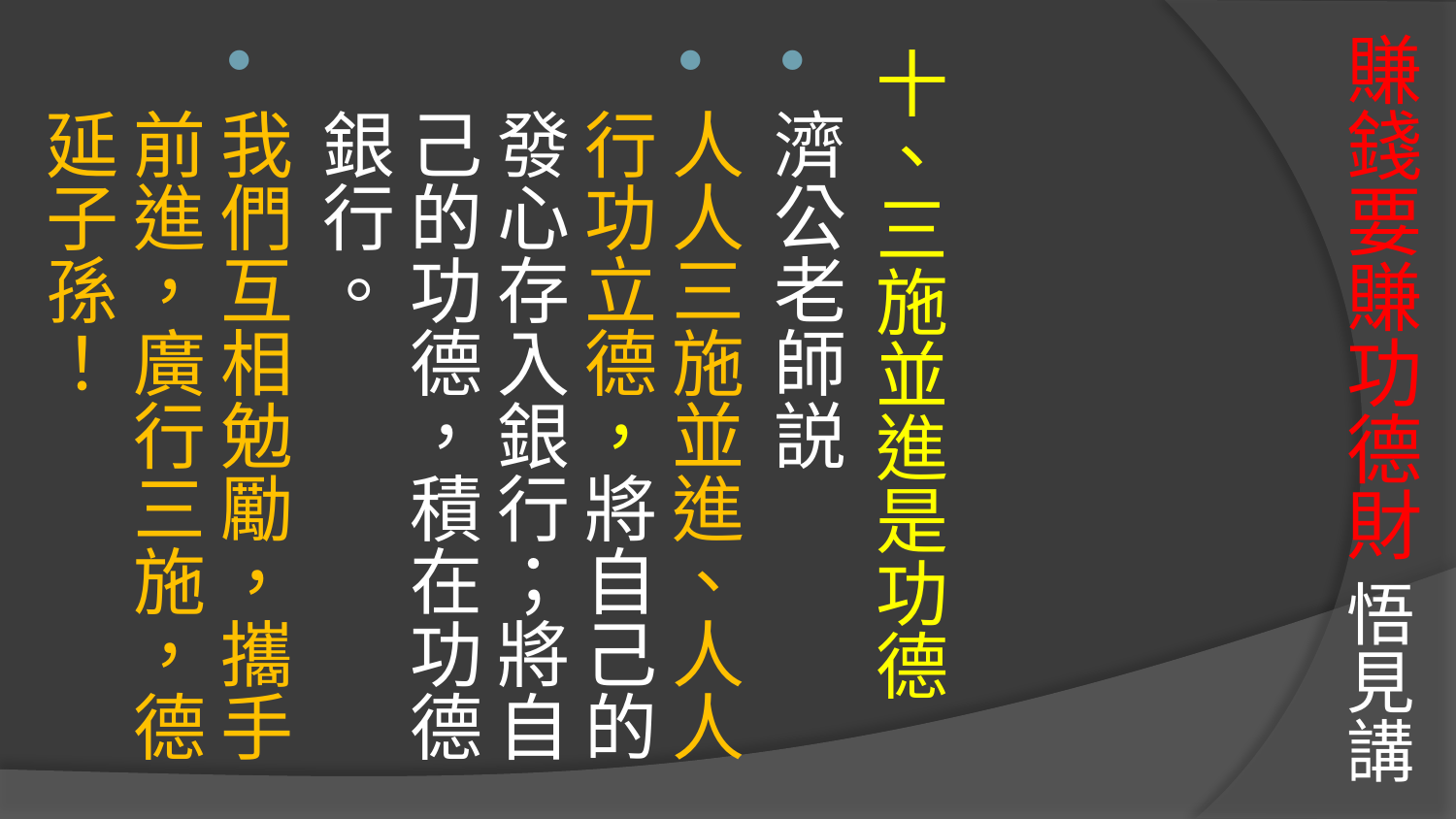

# 賺錢要賺功德財 悟見講
十、三施並進是功德
濟公老師説
人人三施並進、人人行功立德，將自己的發心存入銀行；將自己的功德，積在功德銀行。
我們互相勉勵，攜手前進，廣行三施，德延子孫！